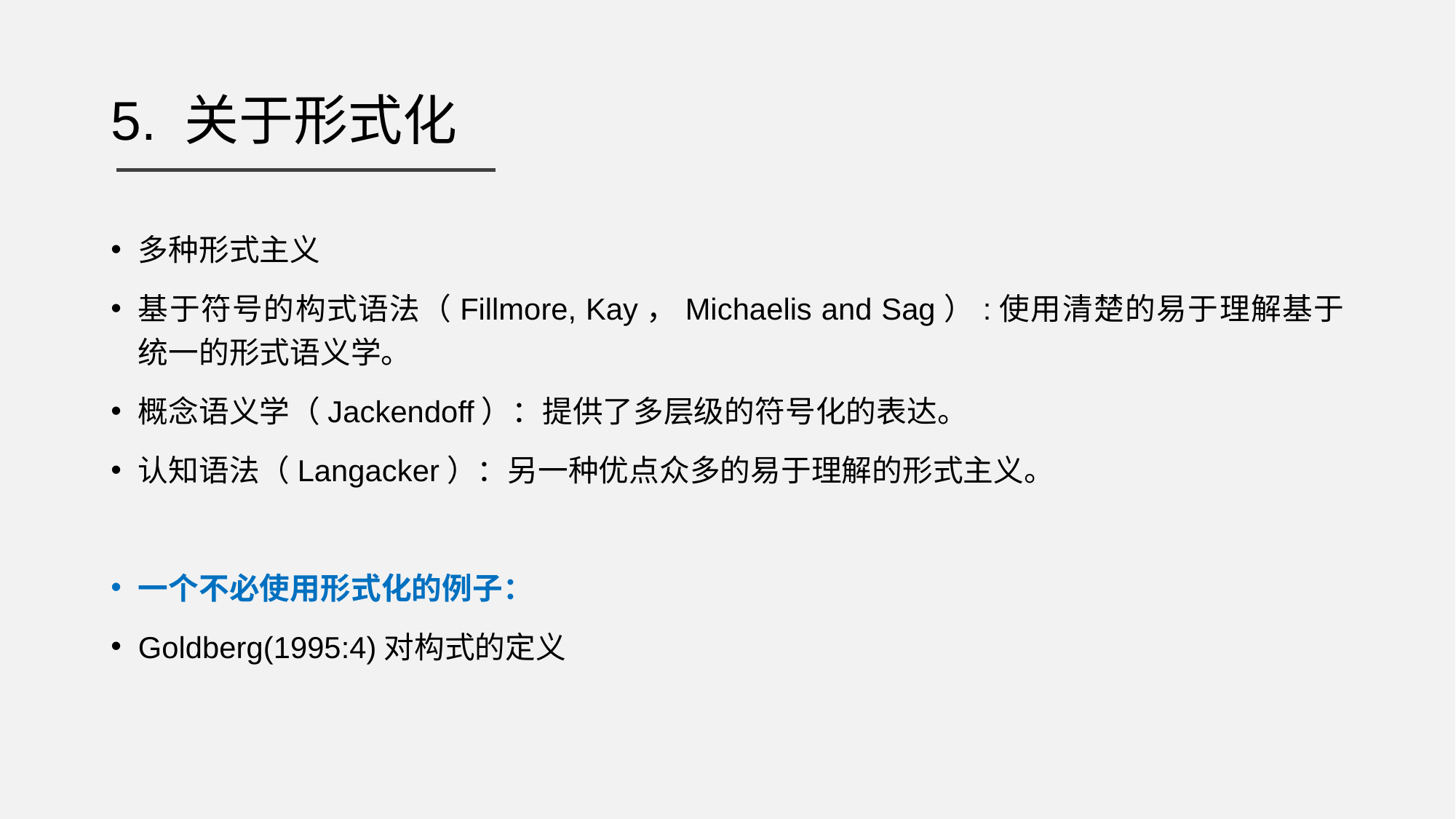

# 5. 关于形式化
多种形式主义
基于符号的构式语法（Fillmore, Kay，Michaelis and Sag）:使用清楚的易于理解基于统一的形式语义学。
概念语义学（Jackendoff）：提供了多层级的符号化的表达。
认知语法（Langacker）：另一种优点众多的易于理解的形式主义。

一个不必使用形式化的例子：
Goldberg(1995:4)对构式的定义